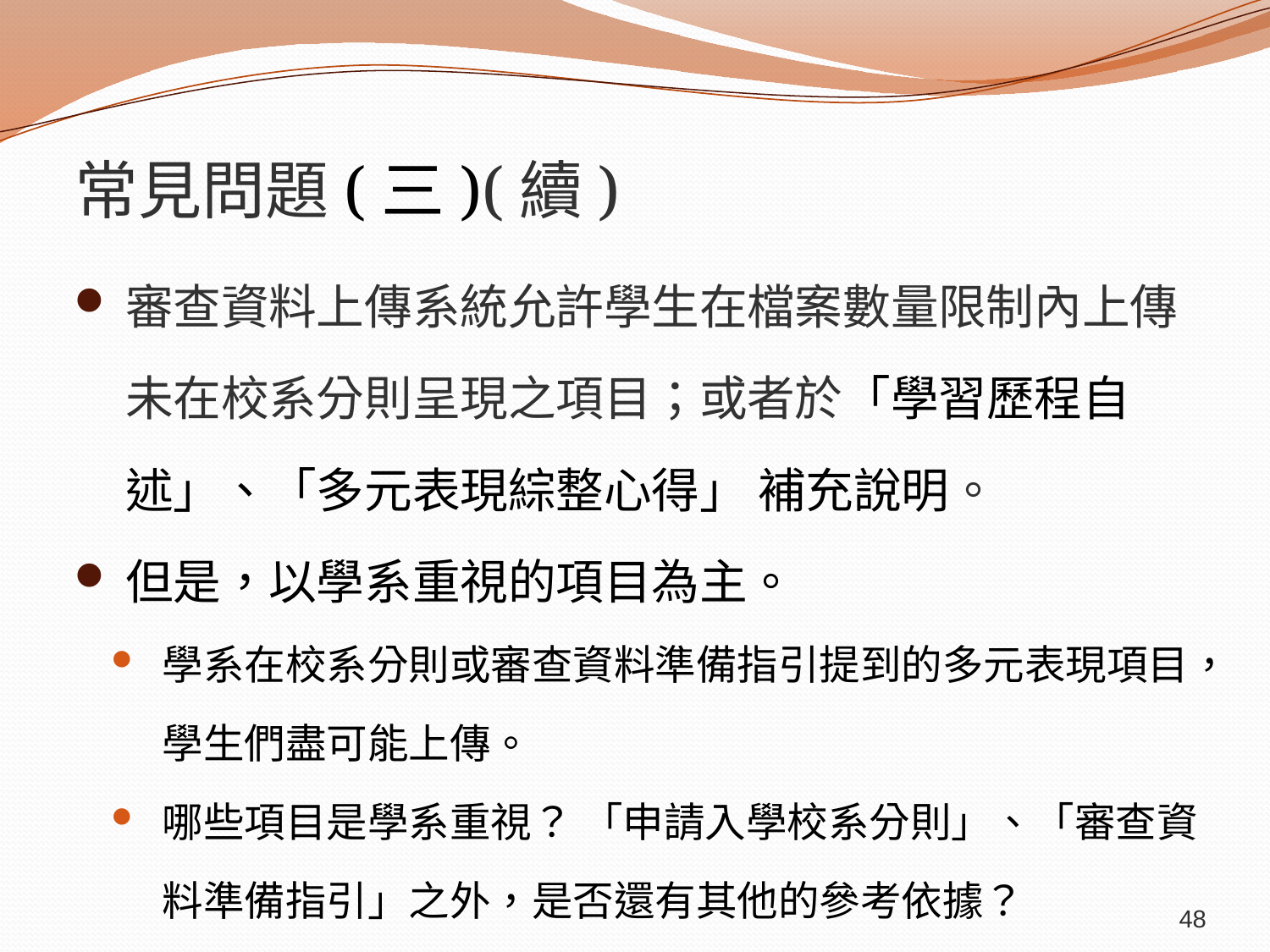

# 常見問題(三)(續)
審查資料上傳系統允許學生在檔案數量限制內上傳未在校系分則呈現之項目；或者於「學習歷程自述」、「多元表現綜整心得」 補充說明。
但是，以學系重視的項目為主。
學系在校系分則或審查資料準備指引提到的多元表現項目，學生們盡可能上傳。
哪些項目是學系重視？ 「申請入學校系分則」、「審查資料準備指引」之外，是否還有其他的參考依據？

48